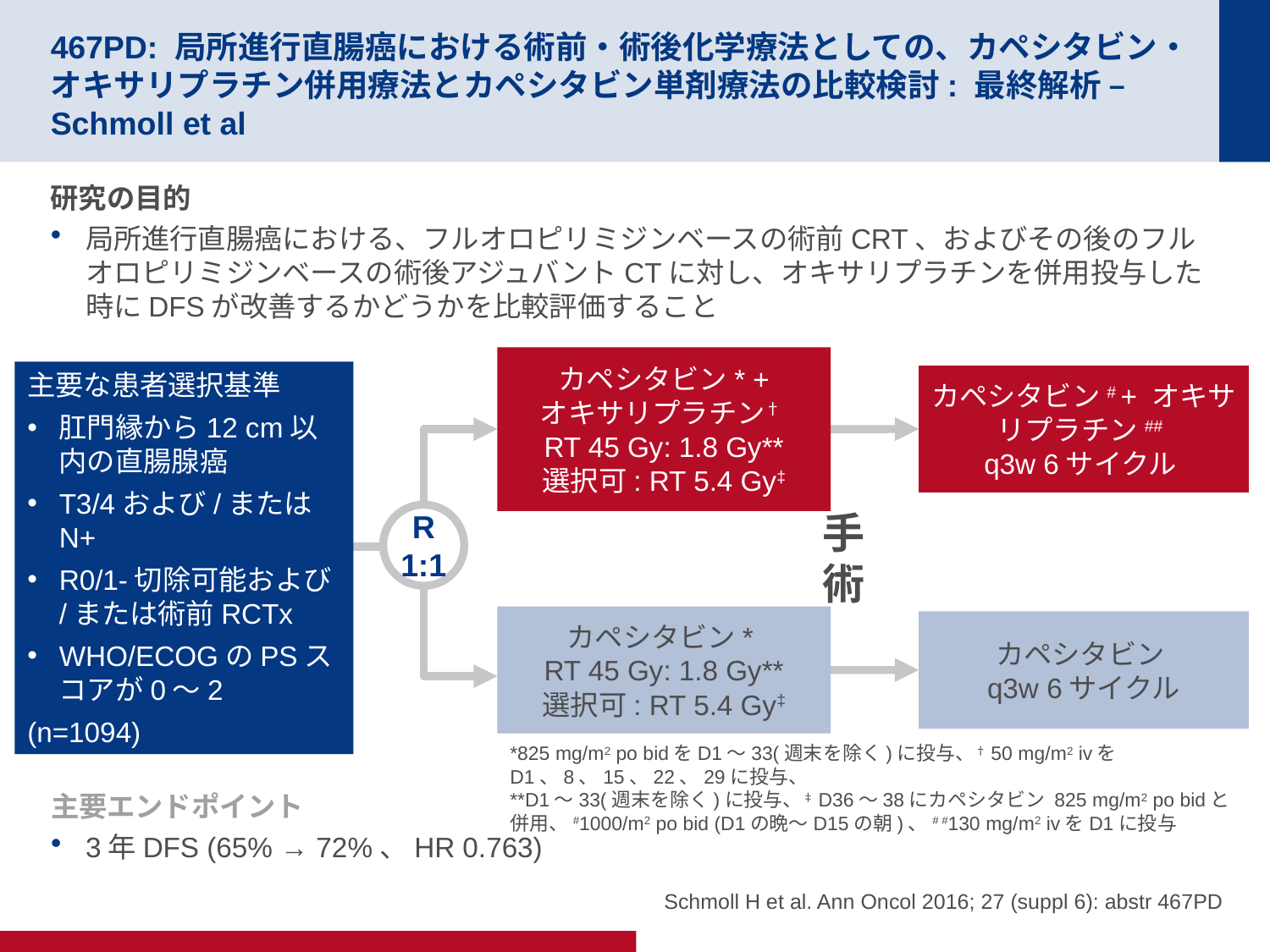

# 467PD: 局所進行直腸癌における術前・術後化学療法としての、カペシタビン・オキサリプラチン併用療法とカペシタビン単剤療法の比較検討: 最終解析 – Schmoll et al
研究の目的
局所進行直腸癌における、フルオロピリミジンベースの術前CRT、およびその後のフルオロピリミジンベースの術後アジュバントCTに対し、オキサリプラチンを併用投与した時にDFSが改善するかどうかを比較評価すること

カペシタビン* +
オキサリプラチン†
RT 45 Gy: 1.8 Gy**
選択可: RT 5.4 Gy‡
主要な患者選択基準
肛門縁から12 cm以内の直腸腺癌
T3/4および/またはN+
R0/1-切除可能および/または術前RCTx
WHO/ECOGのPSスコアが0～2
(n=1094)
カペシタビン# + オキサリプラチン##
q3w 6サイクル
手術
R
1:1
カペシタビン*
RT 45 Gy: 1.8 Gy**
選択可: RT 5.4 Gy‡
カペシタビン
q3w 6サイクル
*825 mg/m2 po bidをD1～33(週末を除く)に投与、†50 mg/m2 ivをD1、8、15、22、29に投与、
**D1～33(週末を除く)に投与、‡D36～38にカペシタビン 825 mg/m2 po bidと併用、#1000/m2 po bid (D1の晩～D15の朝)、# #130 mg/m2 ivをD1に投与
主要エンドポイント
3年DFS (65% → 72%、HR 0.763)
Schmoll H et al. Ann Oncol 2016; 27 (suppl 6): abstr 467PD